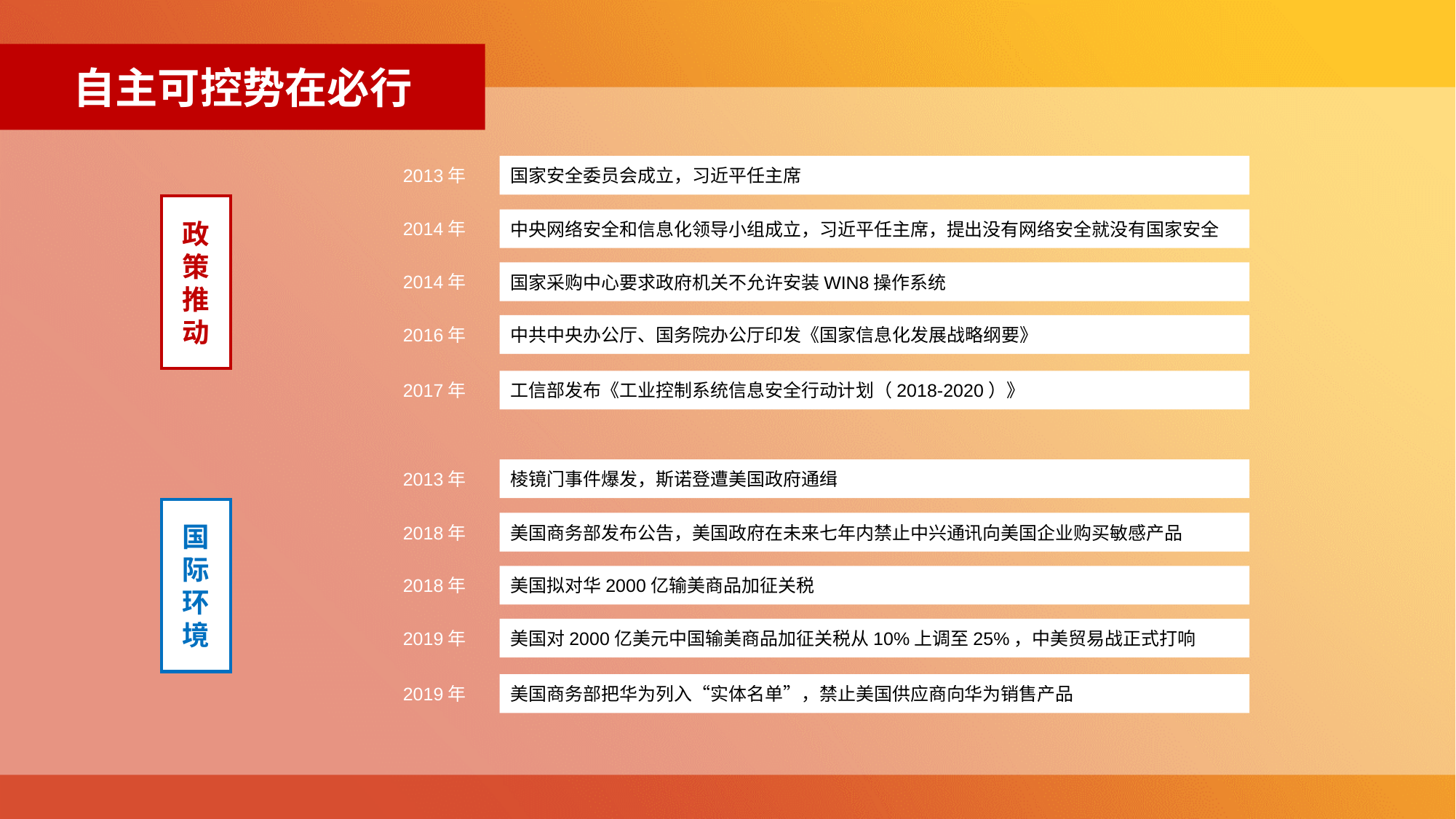

自主可控势在必行

国家安全委员会成立，习近平任主席
2013年
中央网络安全和信息化领导小组成立，习近平任主席，提出没有网络安全就没有国家安全
2014年
国家采购中心要求政府机关不允许安装WIN8操作系统
2014年
中共中央办公厅、国务院办公厅印发《国家信息化发展战略纲要》
2016年
工信部发布《工业控制系统信息安全行动计划（2018-2020）》
2017年
政策推动
棱镜门事件爆发，斯诺登遭美国政府通缉
2013年
美国商务部发布公告，美国政府在未来七年内禁止中兴通讯向美国企业购买敏感产品
2018年
美国拟对华2000亿输美商品加征关税
2018年
美国对2000亿美元中国输美商品加征关税从10%上调至25%，中美贸易战正式打响
2019年
美国商务部把华为列入“实体名单”，禁止美国供应商向华为销售产品
2019年
国际环境